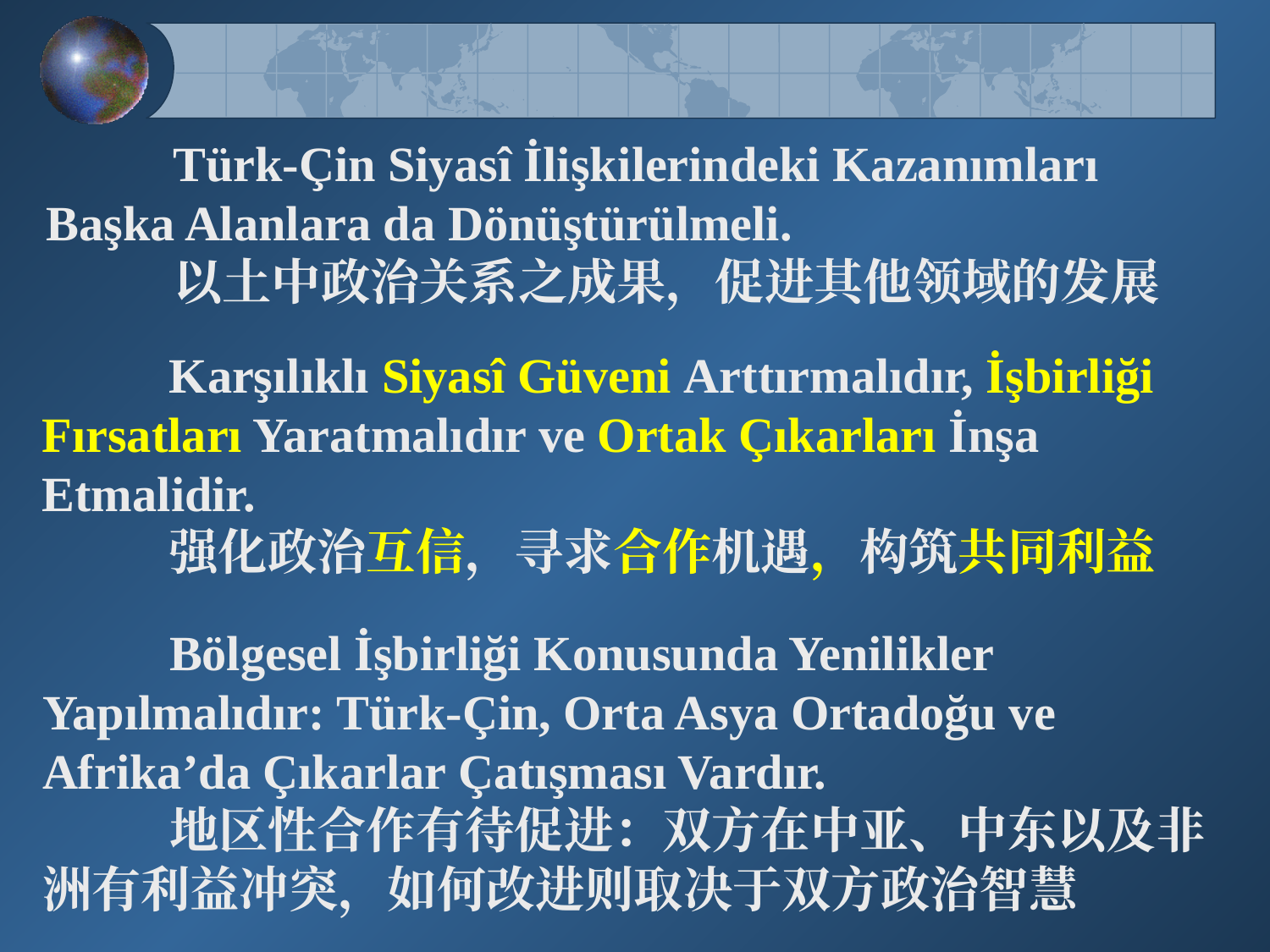

Türk-Çin Siyasî İlişkilerindeki Kazanımları Başka Alanlara da Dönüştürülmeli.
	以土中政治关系之成果，促进其他领域的发展
	Karşılıklı Siyasî Güveni Arttırmalıdır, İşbirliği Fırsatları Yaratmalıdır ve Ortak Çıkarları İnşa Etmalidir.
	强化政治互信，寻求合作机遇，构筑共同利益
	Bölgesel İşbirliği Konusunda Yenilikler Yapılmalıdır: Türk-Çin, Orta Asya Ortadoğu ve Afrika’da Çıkarlar Çatışması Vardır.
	地区性合作有待促进：双方在中亚、中东以及非洲有利益冲突，如何改进则取决于双方政治智慧